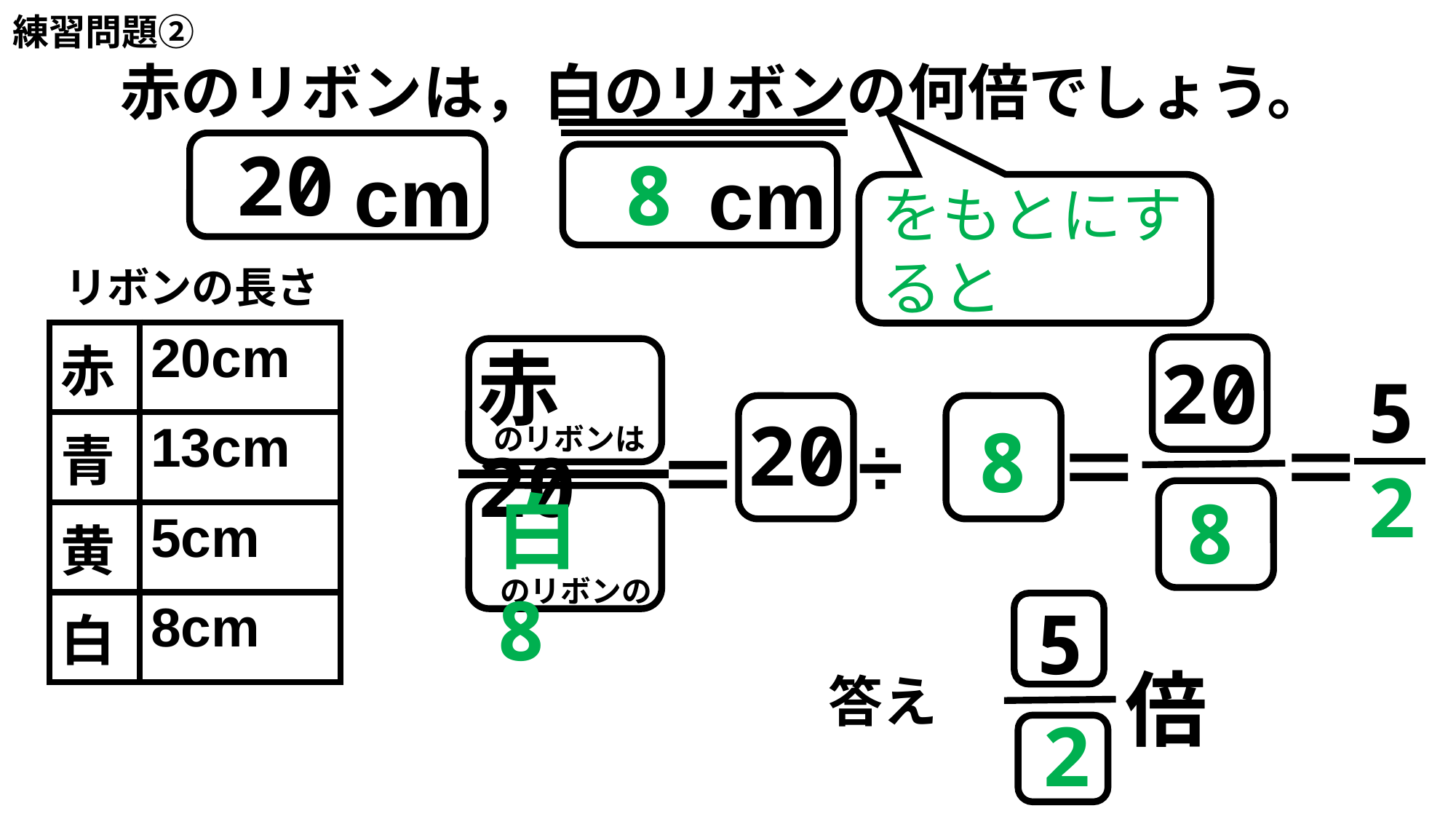

練習問題②
赤のリボンは，白のリボンの何倍でしょう。
20

8
　cm
　cm

をもとにすると

リボンの長さ
| 赤 | 20cm |
| --- | --- |
| 青 | 13cm |
| 黄 | 5cm |
| 白 | 8cm |
赤20
20

5

20
8
5
÷
＝
＝
のリボンは
8
＝
2
白8
8

のリボンの
5

 倍
答え
2